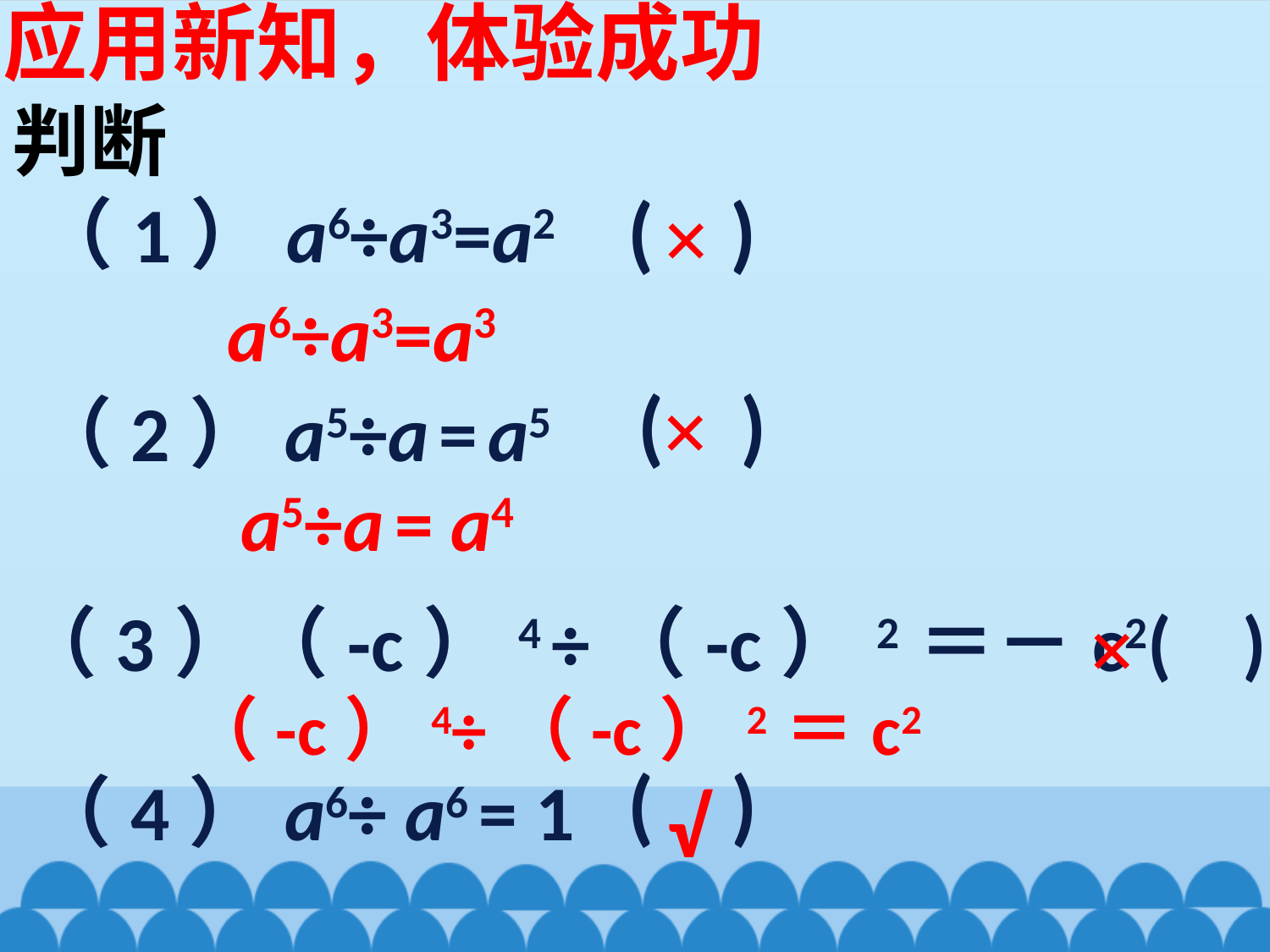

应用新知，体验成功
判断
(    )
 ×
（1）a6÷a3=a2
a6÷a3=a3
(    )
 ×
（2）a5÷a = a5
a5÷a = a4
（3）（-c）4 ÷（-c）2＝－c2(    )
 ×
（-c）4÷（-c）2＝c2
(    )
（4）a6÷ a6 = 1
√